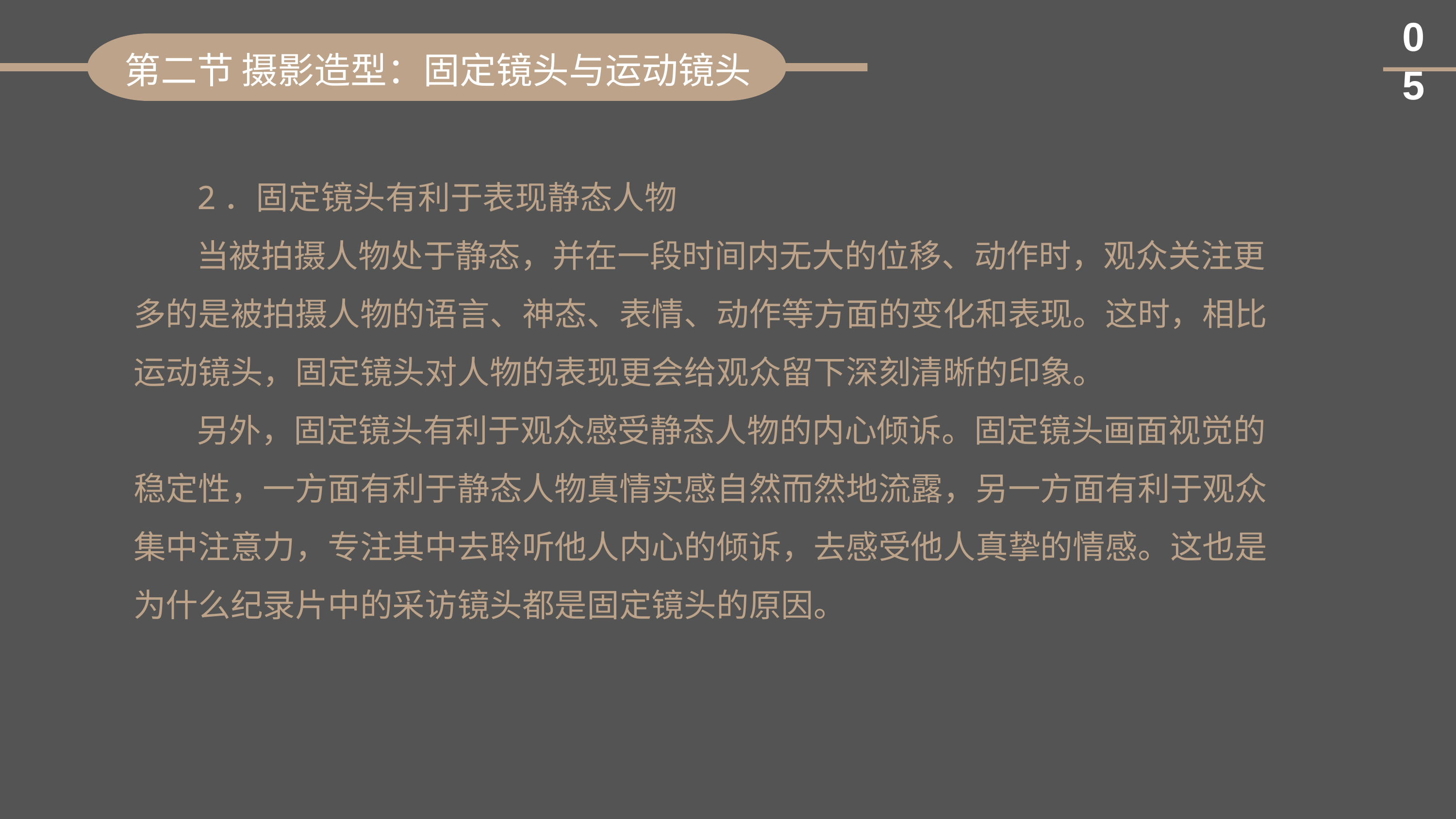

05

第二节 摄影造型：固定镜头与运动镜头

2．固定镜头有利于表现静态人物
当被拍摄人物处于静态，并在一段时间内无大的位移、动作时，观众关注更多的是被拍摄人物的语言、神态、表情、动作等方面的变化和表现。这时，相比运动镜头，固定镜头对人物的表现更会给观众留下深刻清晰的印象。
另外，固定镜头有利于观众感受静态人物的内心倾诉。固定镜头画面视觉的稳定性，一方面有利于静态人物真情实感自然而然地流露，另一方面有利于观众集中注意力，专注其中去聆听他人内心的倾诉，去感受他人真挚的情感。这也是为什么纪录片中的采访镜头都是固定镜头的原因。